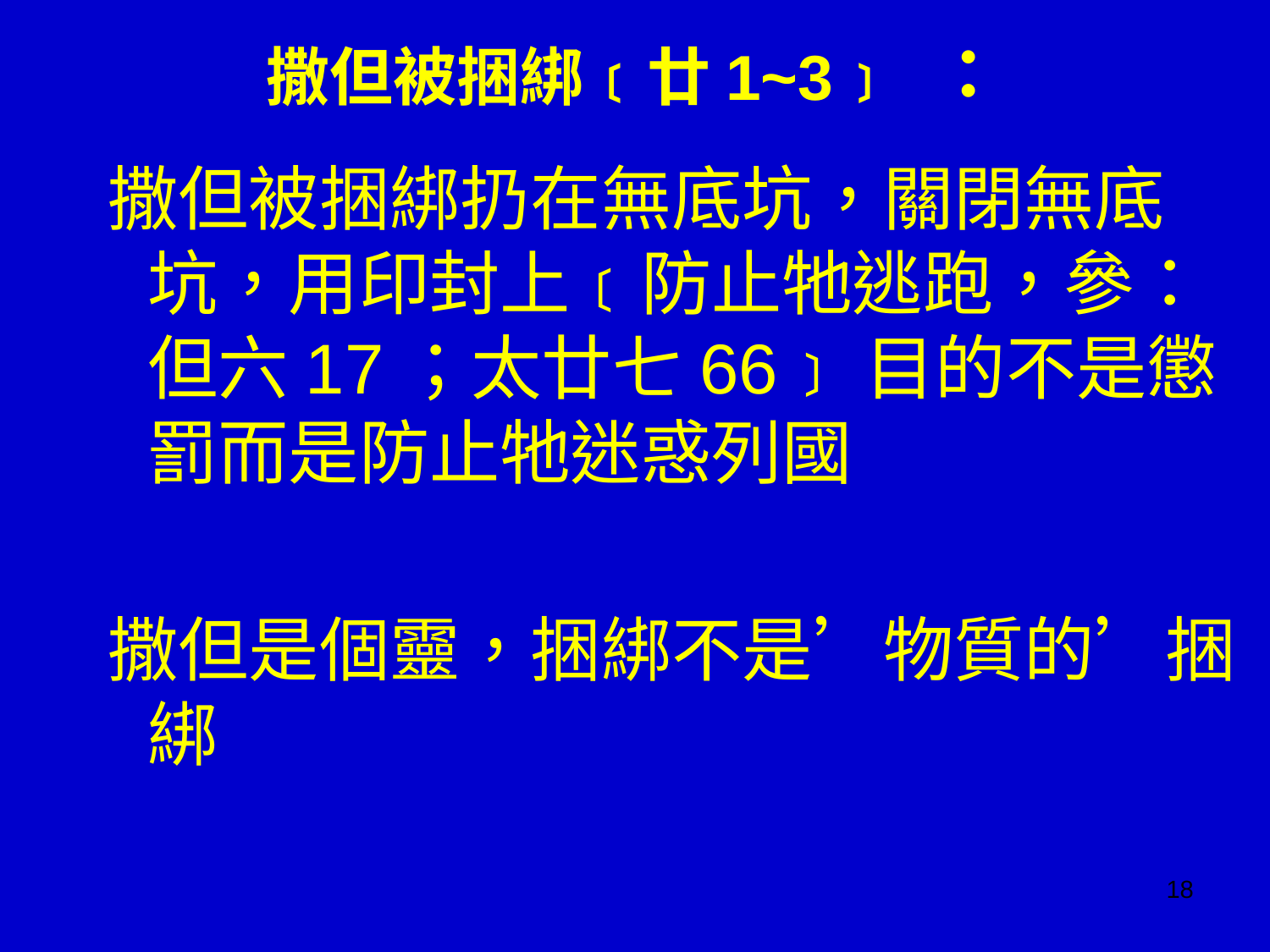

# 撒但被捆綁﹝廿1~3﹞ ：
撒但被捆綁扔在無底坑，關閉無底坑，用印封上﹝防止牠逃跑，參：但六17；太廿七66﹞目的不是懲罰而是防止牠迷惑列國

撒但是個靈，捆綁不是’物質的’捆綁
18